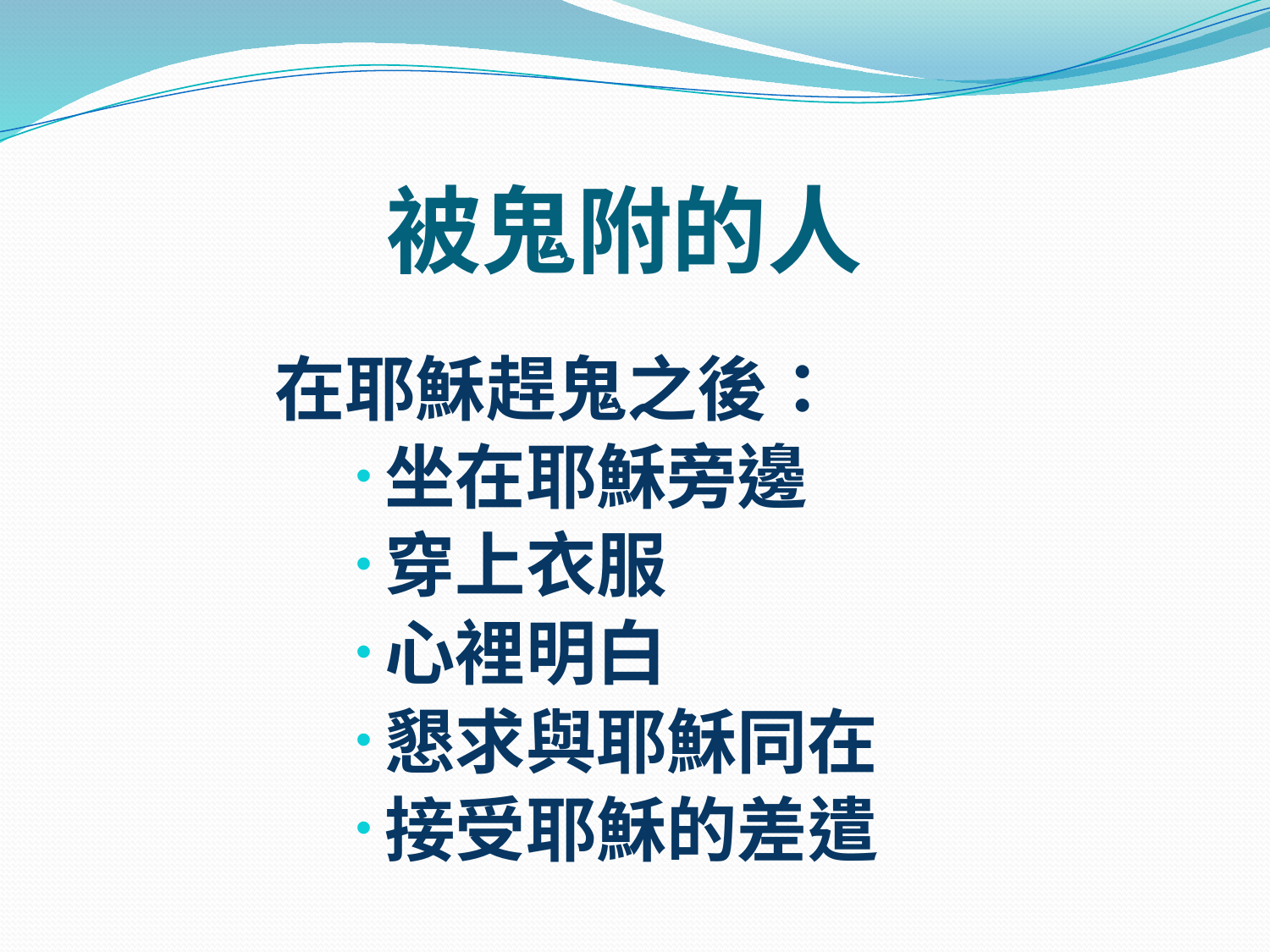

# 被鬼附的人
在耶穌趕鬼之後：
坐在耶穌旁邊
穿上衣服
心裡明白
懇求與耶穌同在
接受耶穌的差遣